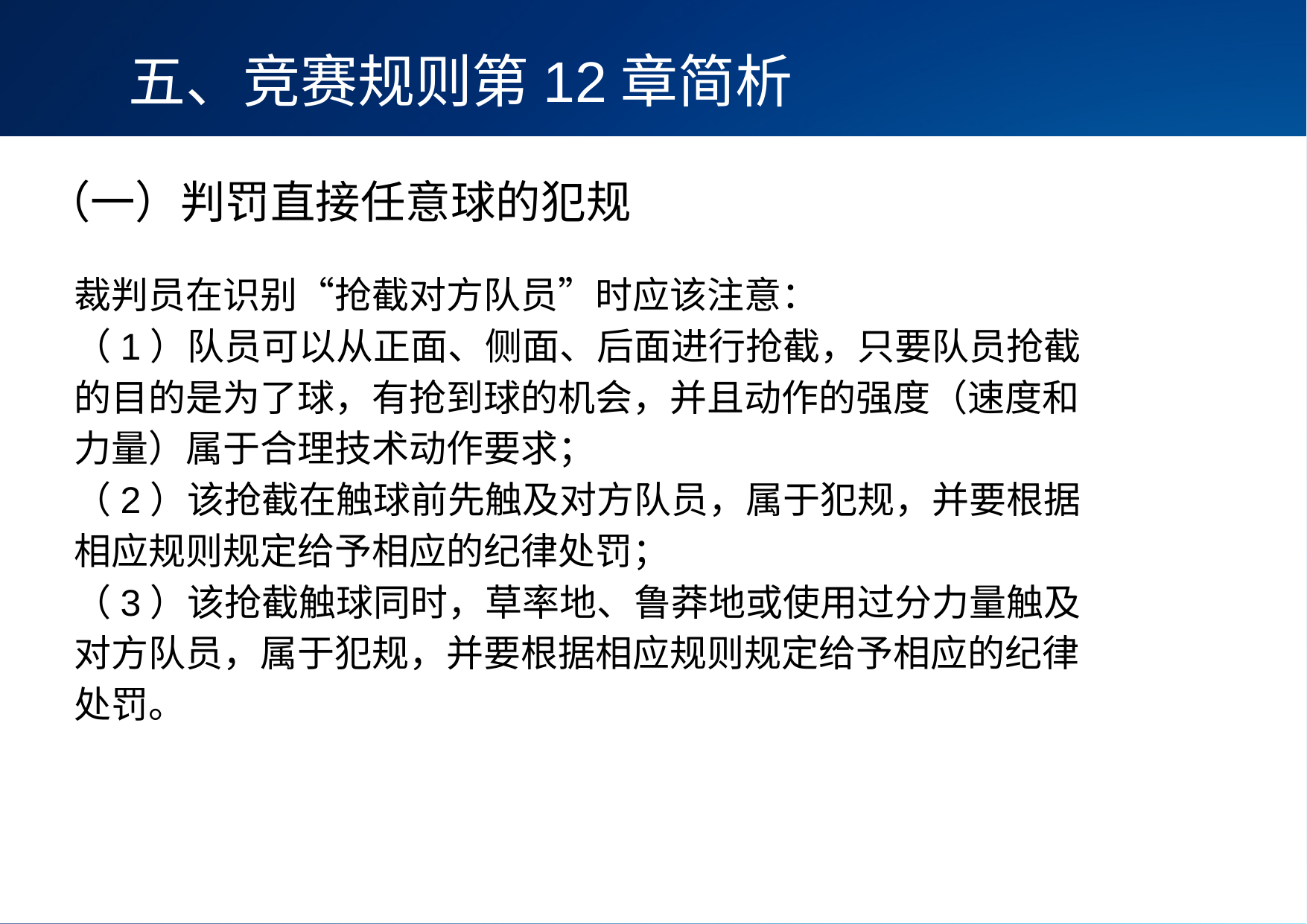

五、竞赛规则第12章简析

（一）判罚直接任意球的犯规
裁判员在识别“抢截对方队员”时应该注意：
（1）队员可以从正面、侧面、后面进行抢截，只要队员抢截的目的是为了球，有抢到球的机会，并且动作的强度（速度和力量）属于合理技术动作要求；
（2）该抢截在触球前先触及对方队员，属于犯规，并要根据相应规则规定给予相应的纪律处罚；
（3）该抢截触球同时，草率地、鲁莽地或使用过分力量触及对方队员，属于犯规，并要根据相应规则规定给予相应的纪律处罚。